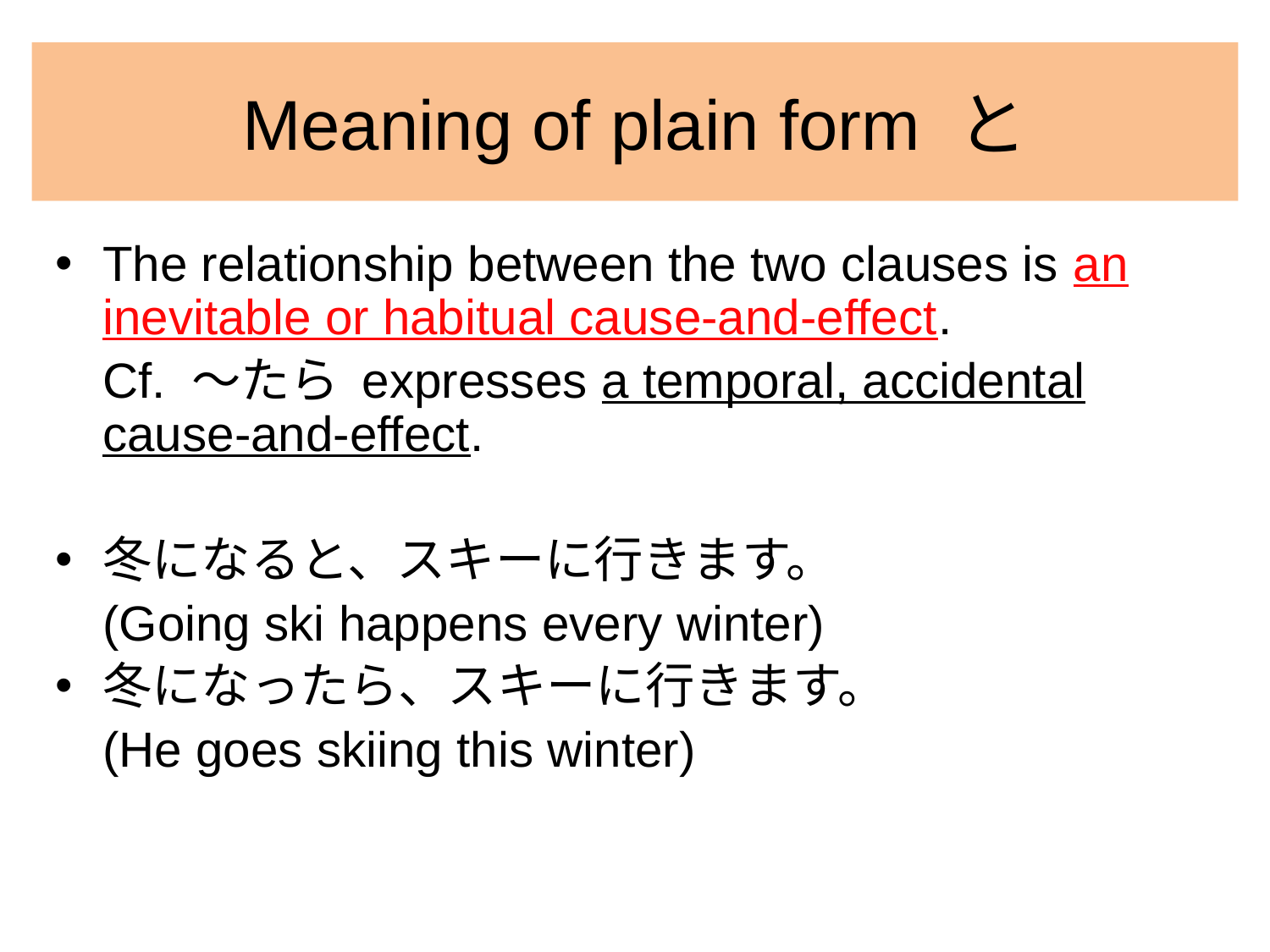

# Meaning of plain form と
The relationship between the two clauses is an inevitable or habitual cause-and-effect.
	Cf. ～たら expresses a temporal, accidental cause-and-effect.

冬になると、スキーに行きます。
	(Going ski happens every winter)
冬になったら、スキーに行きます。
	(He goes skiing this winter)